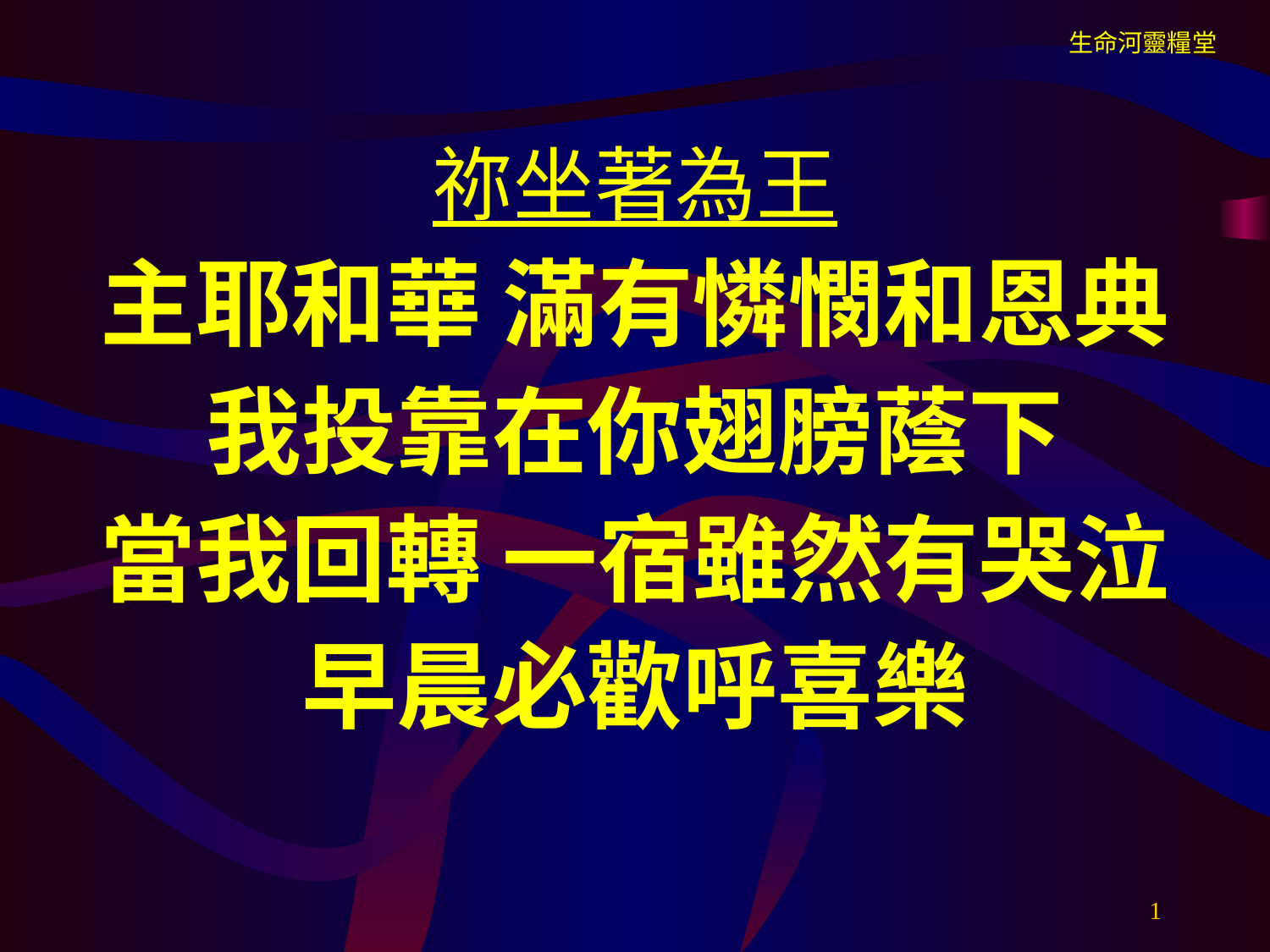

祢坐著為王
主耶和華 滿有憐憫和恩典
我投靠在你翅膀蔭下
當我回轉 一宿雖然有哭泣
早晨必歡呼喜樂
生命河靈糧堂
1